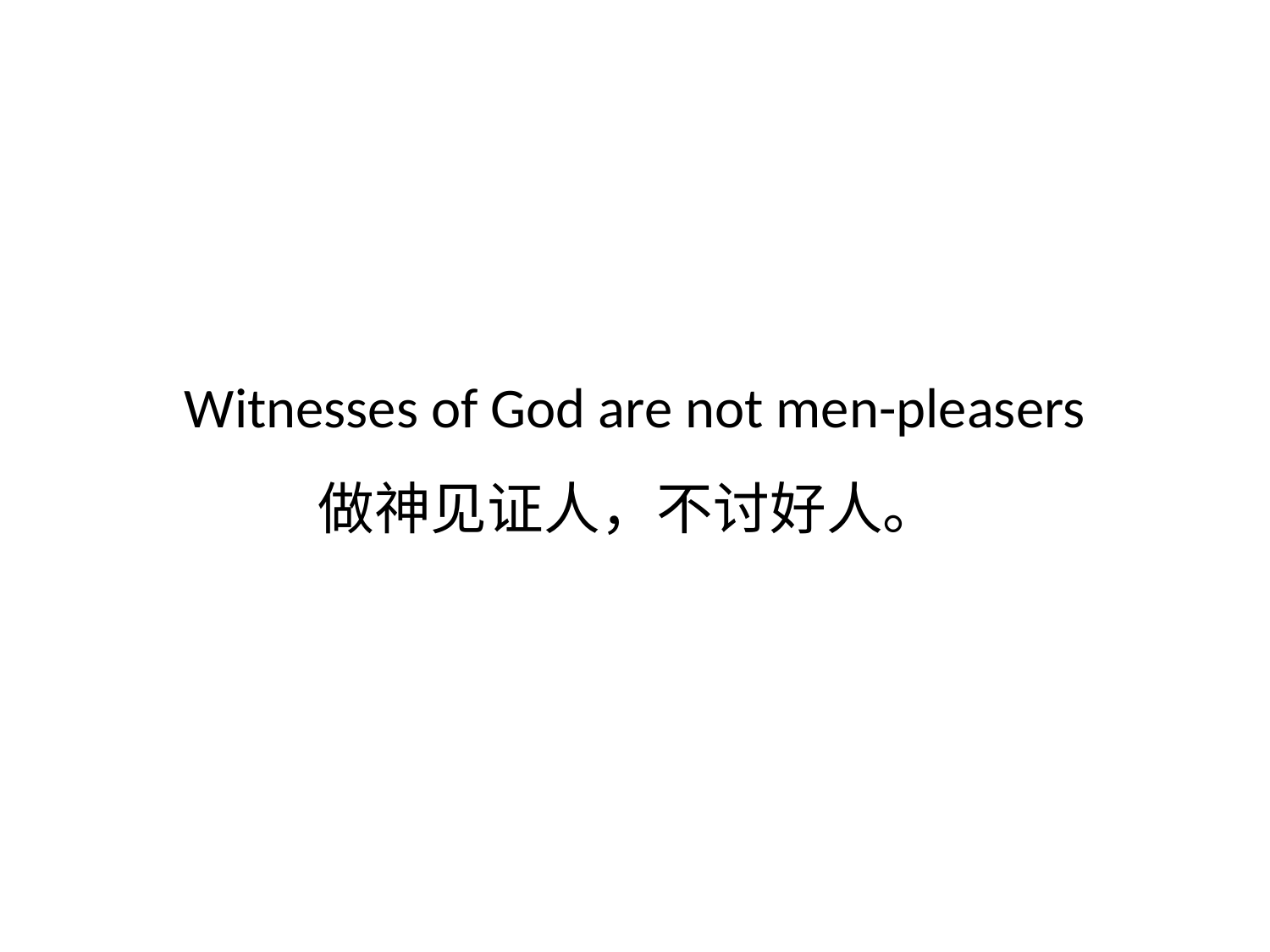

# Witnesses of God are not men-pleasers 做神见证人，不讨好人。